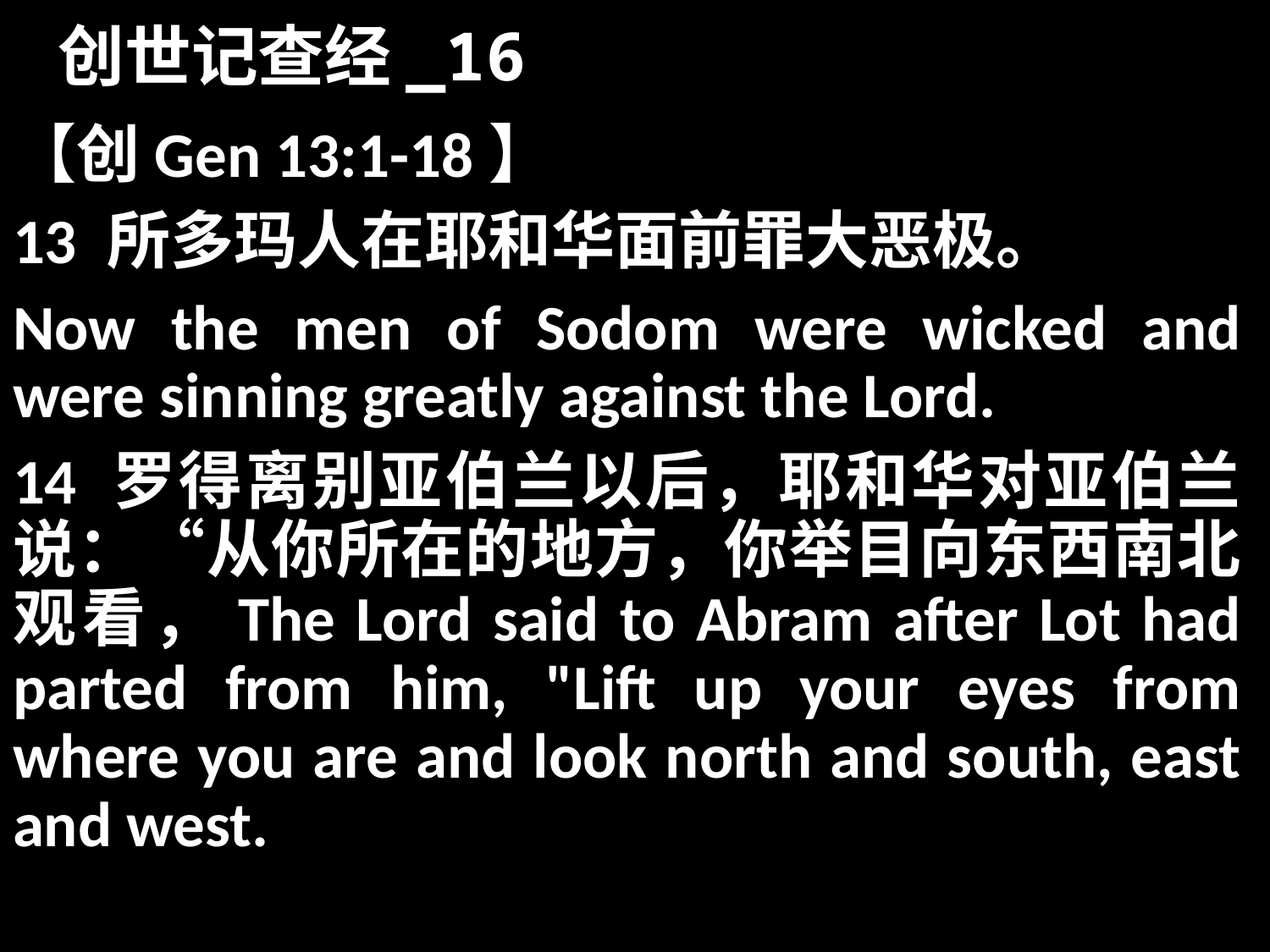

# 创世记查经_16
【创Gen 13:1-18】
13 所多玛人在耶和华面前罪大恶极。
Now the men of Sodom were wicked and were sinning greatly against the Lord.
14 罗得离别亚伯兰以后，耶和华对亚伯兰说：“从你所在的地方，你举目向东西南北观看，The Lord said to Abram after Lot had parted from him, "Lift up your eyes from where you are and look north and south, east and west.